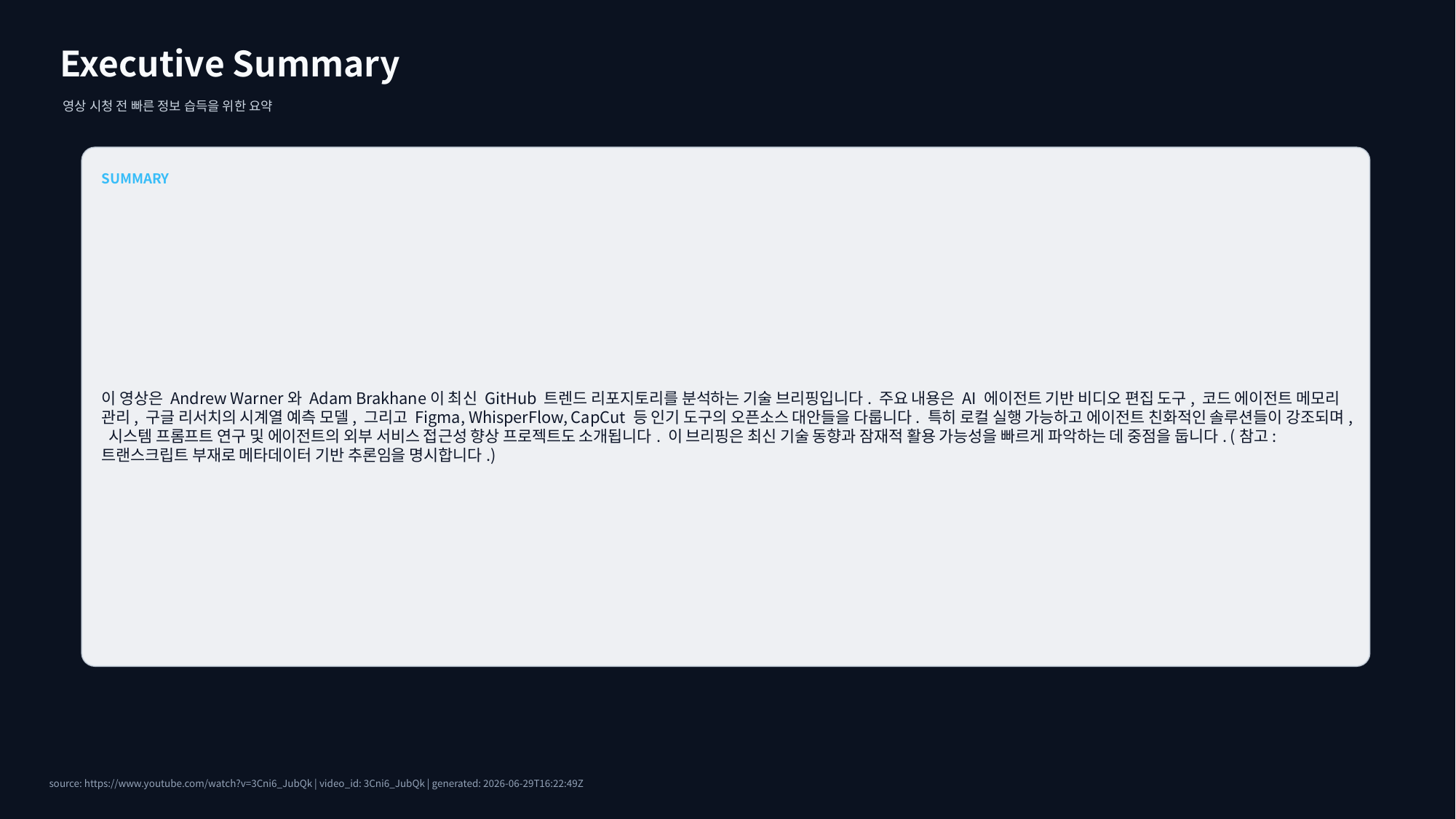

Executive Summary
영상 시청 전 빠른 정보 습득을 위한 요약

SUMMARY
이 영상은 Andrew Warner와 Adam Brakhane이 최신 GitHub 트렌드 리포지토리를 분석하는 기술 브리핑입니다. 주요 내용은 AI 에이전트 기반 비디오 편집 도구, 코드 에이전트 메모리 관리, 구글 리서치의 시계열 예측 모델, 그리고 Figma, WhisperFlow, CapCut 등 인기 도구의 오픈소스 대안들을 다룹니다. 특히 로컬 실행 가능하고 에이전트 친화적인 솔루션들이 강조되며, 시스템 프롬프트 연구 및 에이전트의 외부 서비스 접근성 향상 프로젝트도 소개됩니다. 이 브리핑은 최신 기술 동향과 잠재적 활용 가능성을 빠르게 파악하는 데 중점을 둡니다. (참고: 트랜스크립트 부재로 메타데이터 기반 추론임을 명시합니다.)
source: https://www.youtube.com/watch?v=3Cni6_JubQk | video_id: 3Cni6_JubQk | generated: 2026-06-29T16:22:49Z